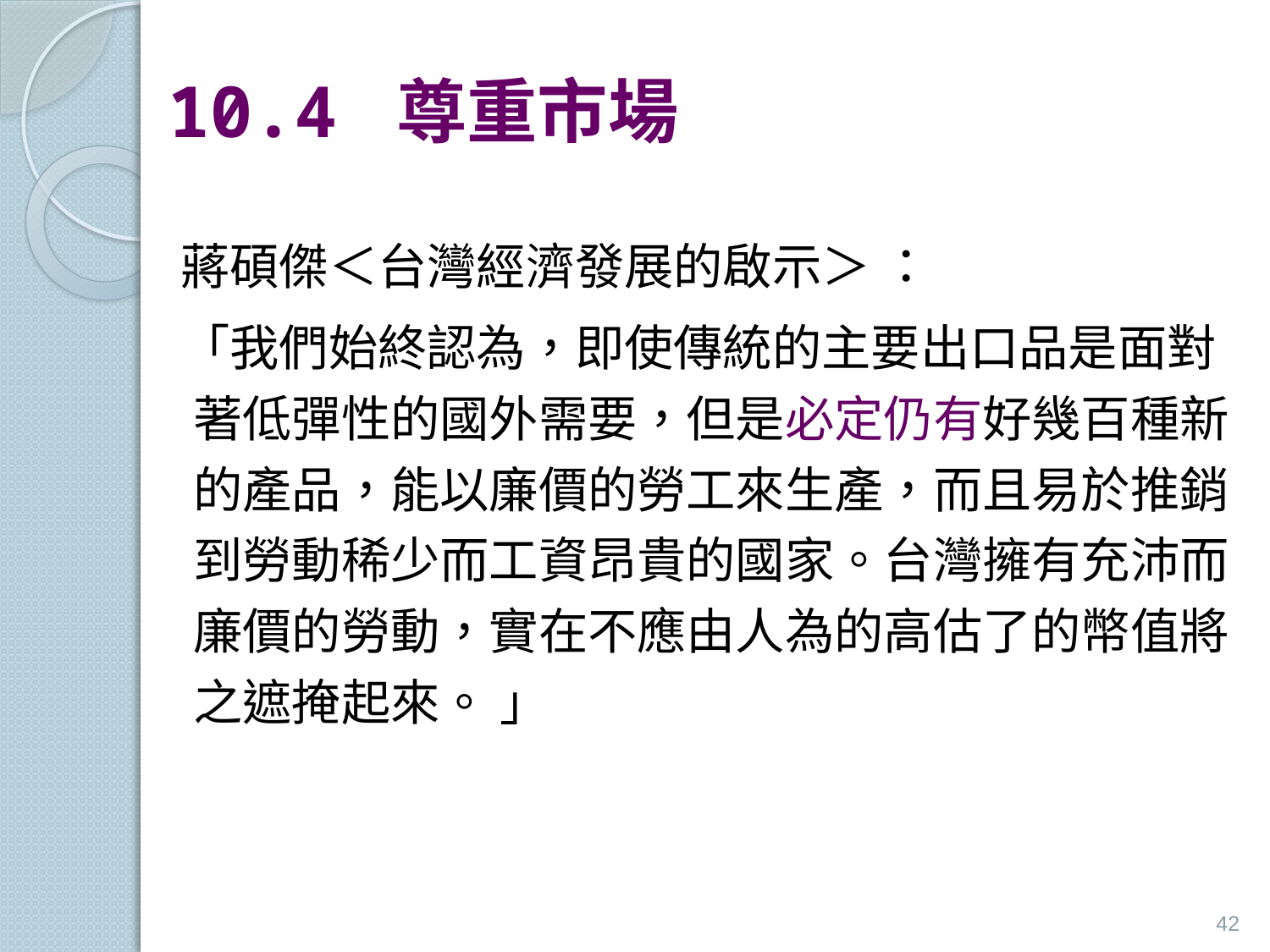

# 10.4 尊重市場
蔣碩傑＜台灣經濟發展的啟示＞ ：
「我們始終認為，即使傳統的主要出口品是面對著低彈性的國外需要，但是必定仍有好幾百種新的產品，能以廉價的勞工來生產，而且易於推銷到勞動稀少而工資昂貴的國家。台灣擁有充沛而廉價的勞動，實在不應由人為的高估了的幣值將之遮掩起來。 」
42